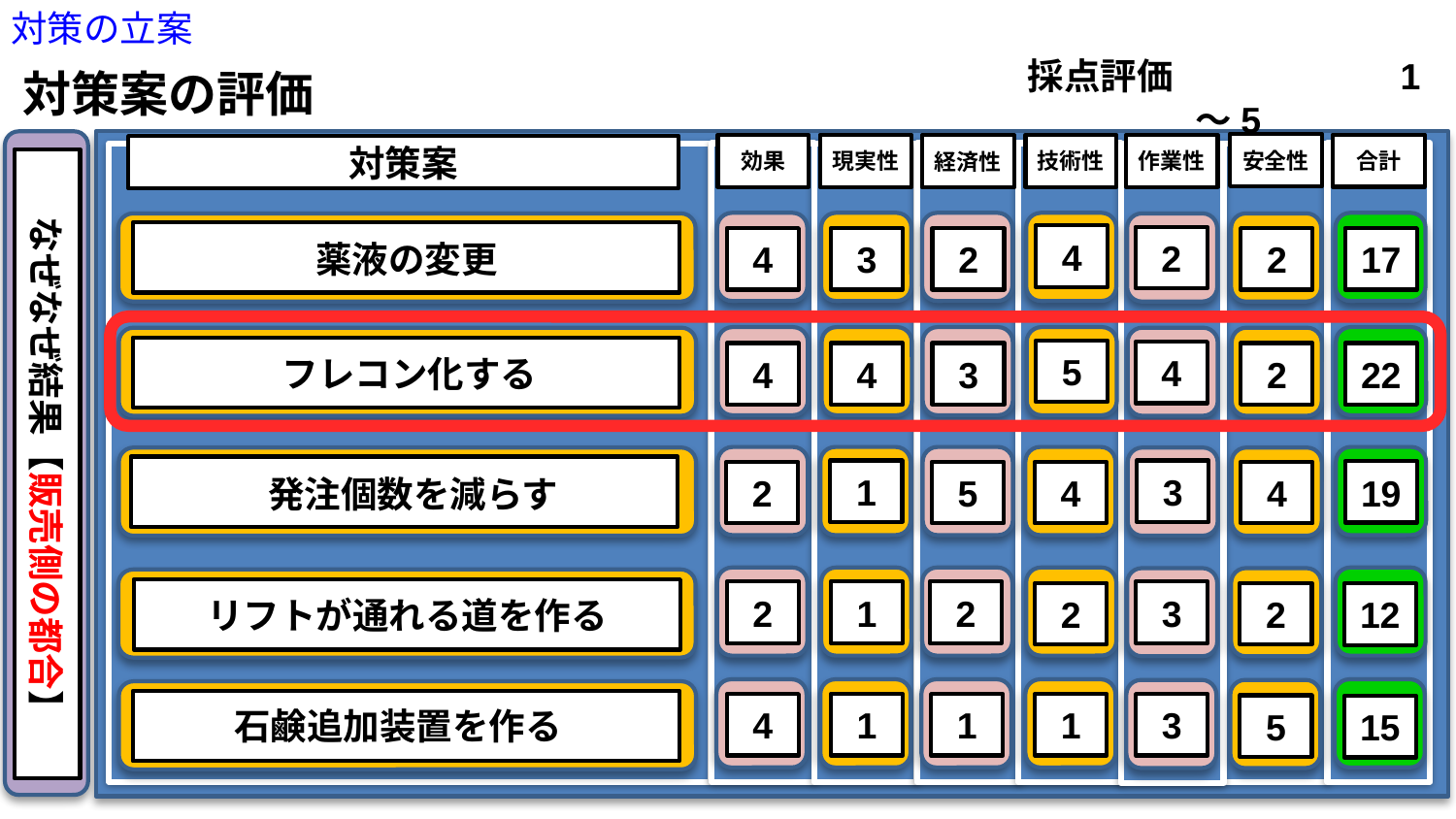

対策の立案
対策案の評価
採点評価　　　　　　1～5

安全性
合計
効果
技術性
現実性
作業性
経済性
対策案

なぜなぜ結果【販売側の都合】

4
2
4
3
2
2
17
薬液の変更

5
4
4
4
3
2
22
フレコン化する

1
3
19
2
5
4
4
発注個数を減らす

2
1
2
3
2
2
12
リフトが通れる道を作る

4
1
1
1
3
5
15
石鹸追加装置を作る